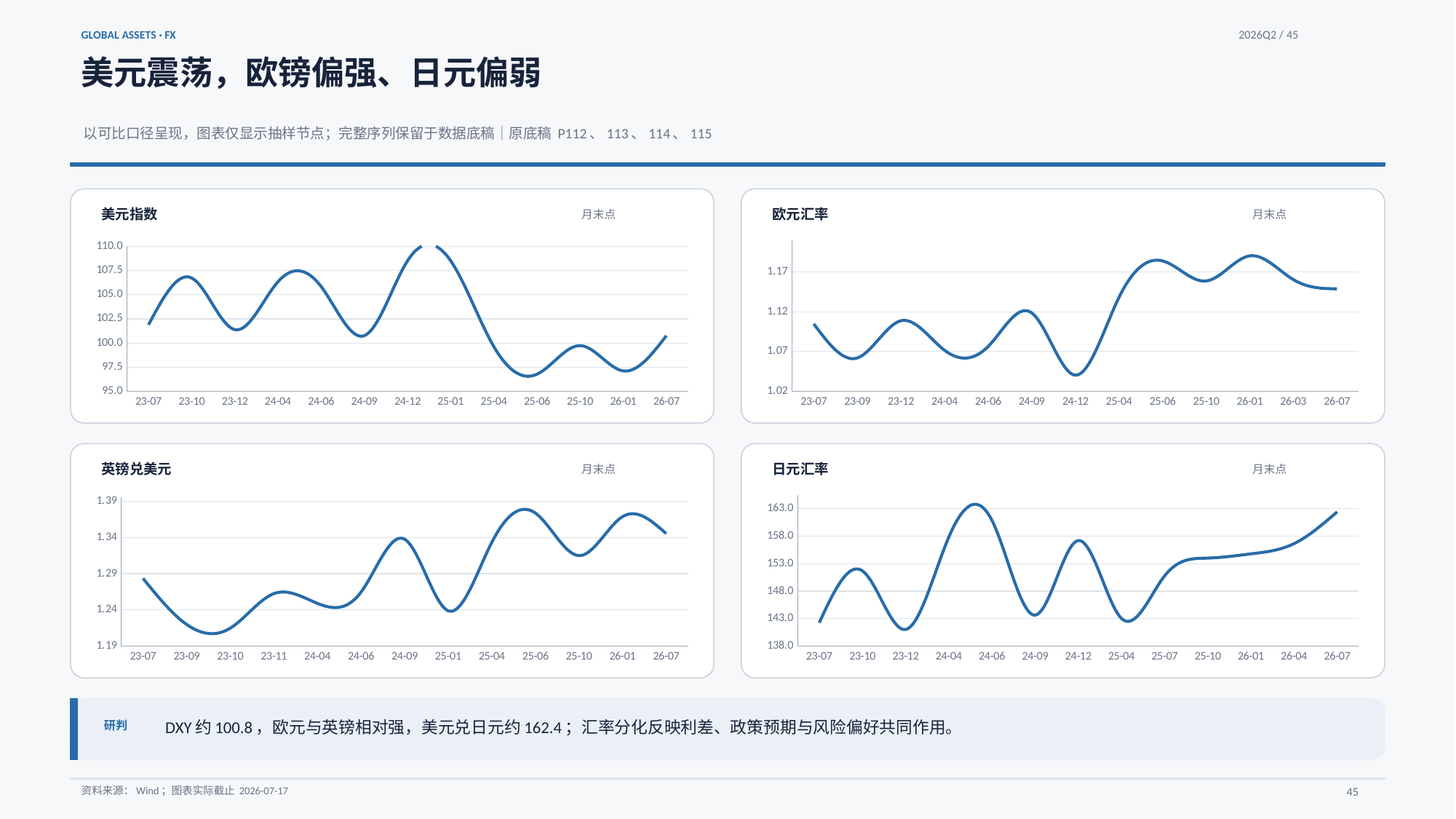

GLOBAL ASSETS · FX
2026Q2 / 45
美元震荡，欧镑偏强、日元偏弱
以可比口径呈现，图表仅显示抽样节点；完整序列保留于数据底稿｜原底稿 P112、113、114、115

美元指数
欧元汇率
月末点
月末点

### Chart

| Category |  |
|---|---|
| 23-07 | 101.8784 |
| 23-10 | 106.7227 |
| 23-12 | 101.37780000000001 |
| 24-04 | 106.3369 |
| 24-06 | 105.84270000000001 |
| 24-09 | 100.7604 |
| 24-12 | 108.48159999999999 |
| 25-01 | 108.516 |
| 25-04 | 99.6403 |
| 25-06 | 96.7723 |
| 25-10 | 99.7308 |
| 26-01 | 97.1152 |
| 26-07 | 100.7617 |

### Chart

| Category |  |
|---|---|
| 23-07 | 1.09968 |
| 23-09 | 1.05697 |
| 23-12 | 1.10374 |
| 24-04 | 1.06655 |
| 24-06 | 1.0714 |
| 24-09 | 1.11349 |
| 24-12 | 1.03532 |
| 25-04 | 1.1329 |
| 25-06 | 1.1788 |
| 25-10 | 1.1536 |
| 26-01 | 1.1851 |
| 26-03 | 1.1553 |
| 26-07 | 1.1437 |

英镑兑美元
日元汇率
月末点
月末点

### Chart

| Category |  |
|---|---|
| 23-07 | 1.28349 |
| 23-09 | 1.21999 |
| 23-10 | 1.2148 |
| 23-11 | 1.26242 |
| 24-04 | 1.24905 |
| 24-06 | 1.26449 |
| 24-09 | 1.33755 |
| 25-01 | 1.2388 |
| 25-04 | 1.3331 |
| 25-06 | 1.3735 |
| 25-10 | 1.3149 |
| 26-01 | 1.3686 |
| 26-07 | 1.3452 |

### Chart

| Category |  |
|---|---|
| 23-07 | 142.27700000000002 |
| 23-10 | 151.692 |
| 23-12 | 141.0305 |
| 24-04 | 157.8005 |
| 24-06 | 160.882 |
| 24-09 | 143.637 |
| 24-12 | 157.1995 |
| 25-04 | 143.0585 |
| 25-07 | 150.7595 |
| 25-10 | 154.0095 |
| 26-01 | 154.7745 |
| 26-04 | 156.6305 |
| 26-07 | 162.4075 |

DXY约100.8，欧元与英镑相对强，美元兑日元约162.4；汇率分化反映利差、政策预期与风险偏好共同作用。
研判

资料来源：Wind；图表实际截止 2026-07-17
45